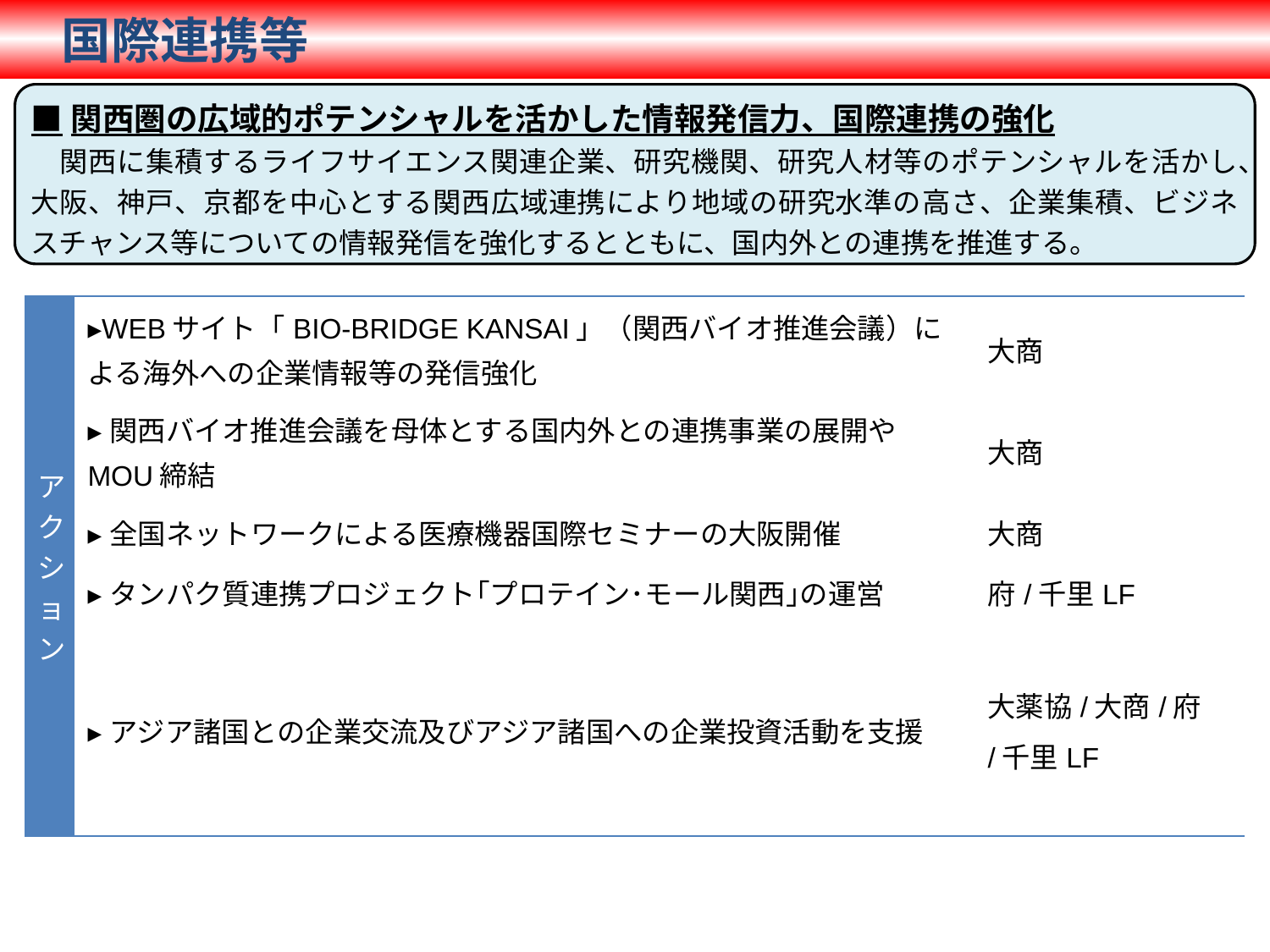

国際連携等
■関西圏の広域的ポテンシャルを活かした情報発信力、国際連携の強化
　関西に集積するライフサイエンス関連企業、研究機関、研究人材等のポテンシャルを活かし、大阪、神戸、京都を中心とする関西広域連携により地域の研究水準の高さ、企業集積、ビジネスチャンス等についての情報発信を強化するとともに、国内外との連携を推進する。
| アクション | ▸WEBサイト「BIO-BRIDGE KANSAI」（関西バイオ推進会議）による海外への企業情報等の発信強化 | 大商 |
| --- | --- | --- |
|  | ▸関西バイオ推進会議を母体とする国内外との連携事業の展開やMOU締結 | 大商 |
|  | ▸全国ネットワークによる医療機器国際セミナーの大阪開催 | 大商 |
|  | ▸タンパク質連携プロジェクト｢プロテイン･モール関西｣の運営 | 府/千里LF |
|  | ▸アジア諸国との企業交流及びアジア諸国への企業投資活動を支援 | 大薬協/大商/府 /千里LF |